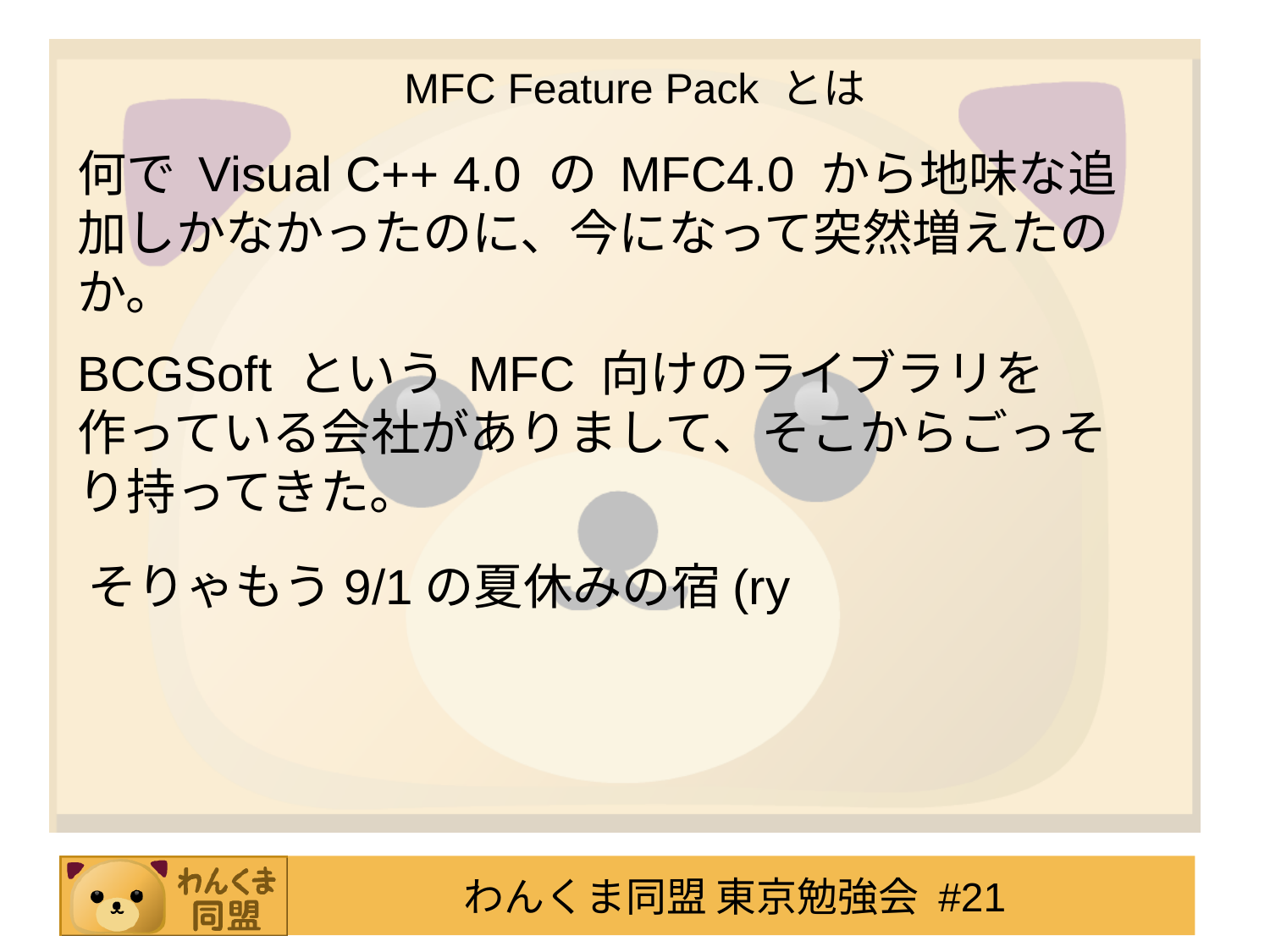

# MFC Feature Pack とは
何で Visual C++ 4.0 の MFC4.0 から地味な追加しかなかったのに、今になって突然増えたのか。
BCGSoft という MFC 向けのライブラリを作っている会社がありまして、そこからごっそり持ってきた。
そりゃもう9/1の夏休みの宿(ry